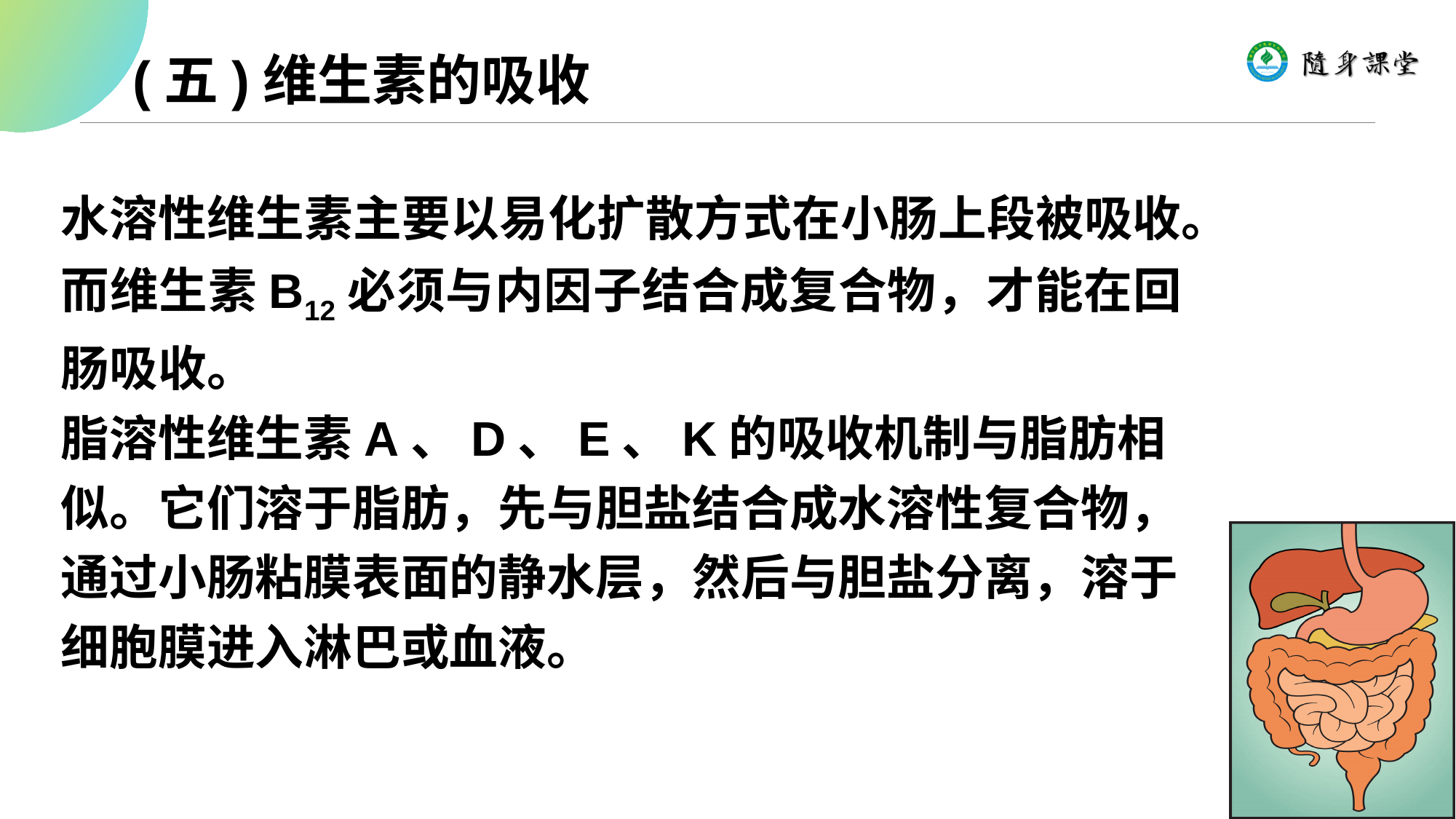

(五)维生素的吸收
水溶性维生素主要以易化扩散方式在小肠上段被吸收。而维生素B12必须与内因子结合成复合物，才能在回肠吸收。
脂溶性维生素A、D、E、K的吸收机制与脂肪相似。它们溶于脂肪，先与胆盐结合成水溶性复合物，通过小肠粘膜表面的静水层，然后与胆盐分离，溶于细胞膜进入淋巴或血液。